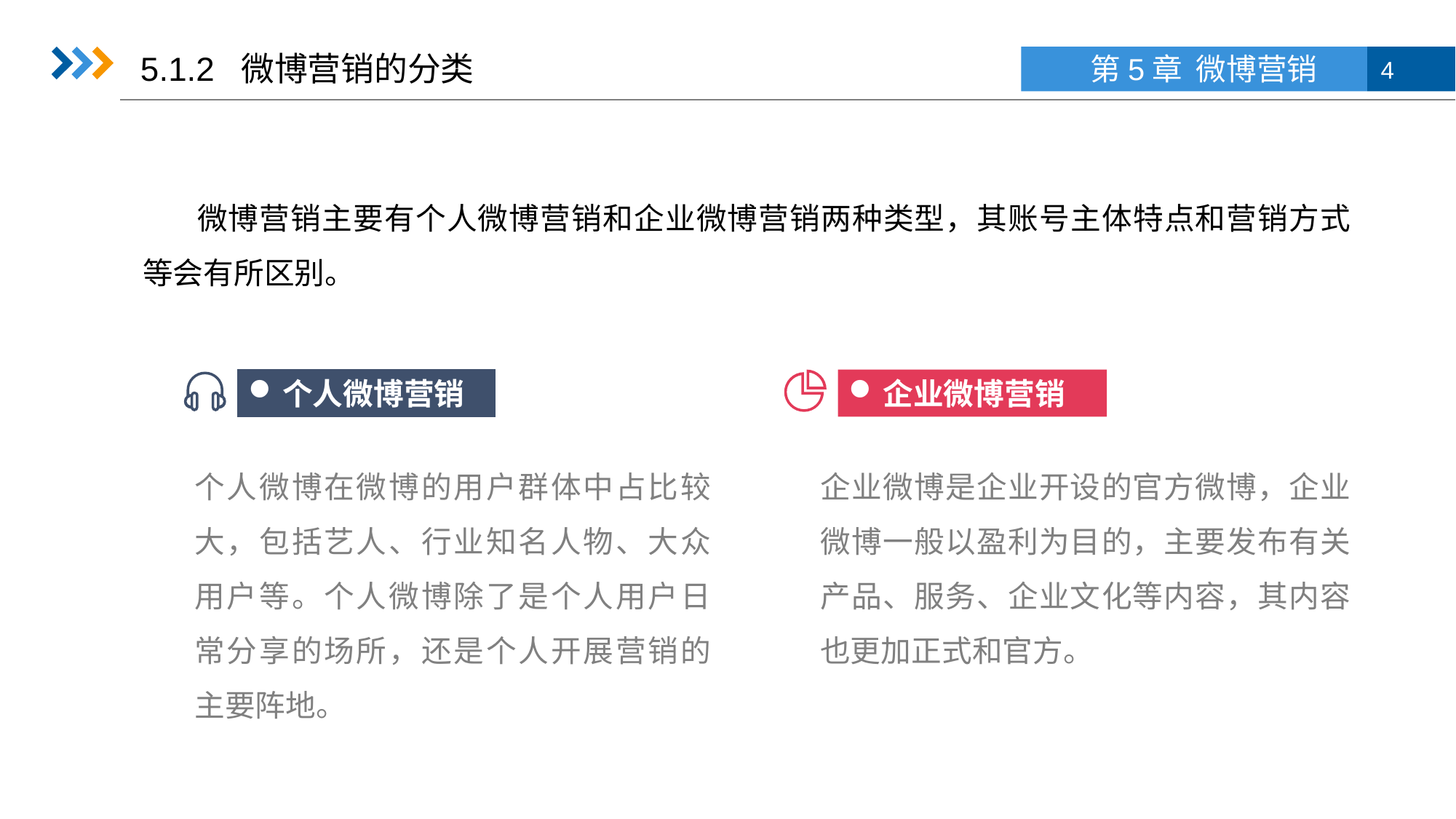

5.1.2  微博营销的分类
微博营销主要有个人微博营销和企业微博营销两种类型，其账号主体特点和营销方式等会有所区别。
个人微博营销

企业微博营销

个人微博在微博的用户群体中占比较大，包括艺人、行业知名人物、大众用户等。个人微博除了是个人用户日常分享的场所，还是个人开展营销的主要阵地。
企业微博是企业开设的官方微博，企业微博一般以盈利为目的，主要发布有关产品、服务、企业文化等内容，其内容也更加正式和官方。